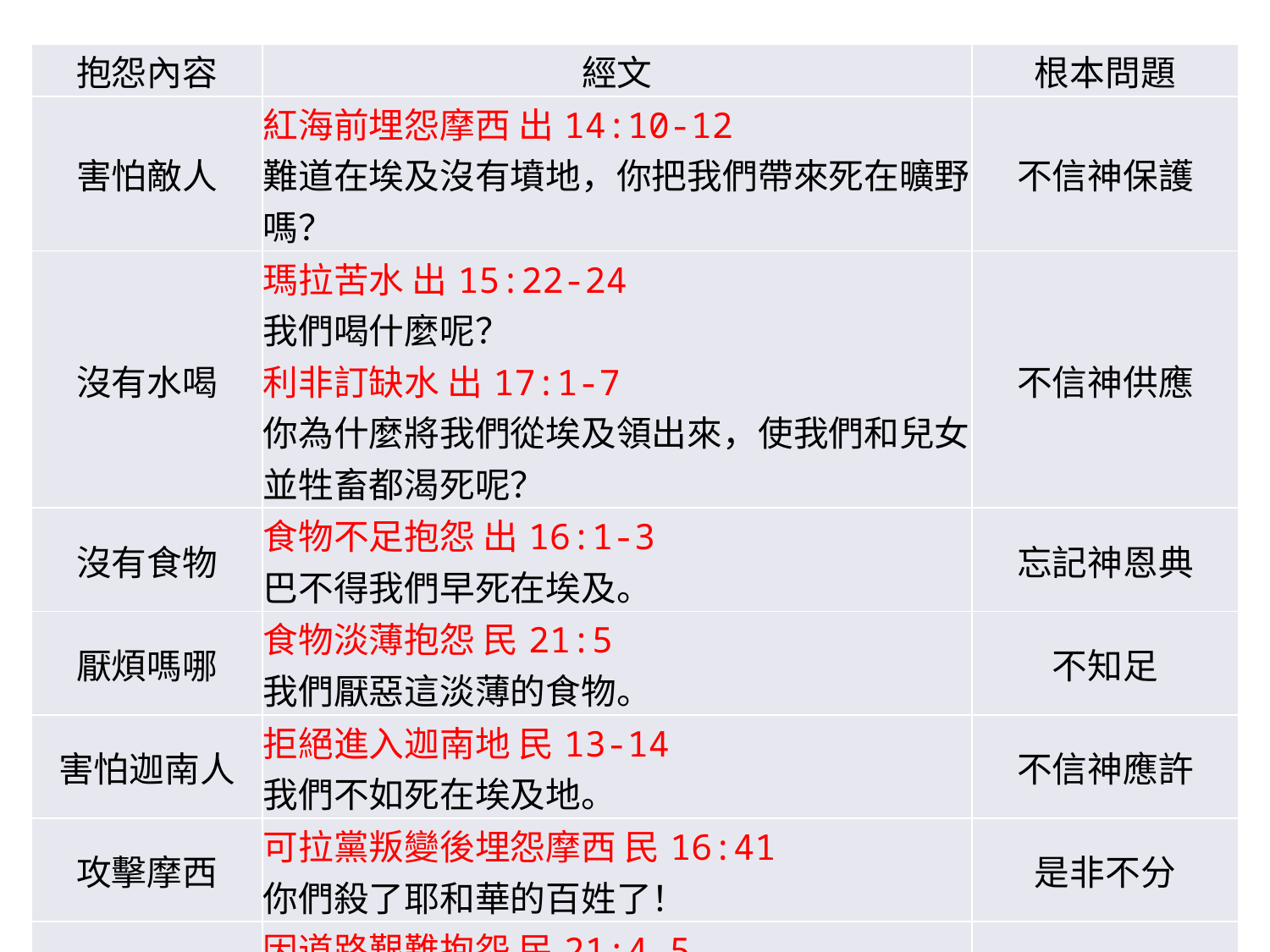

| 抱怨內容 | 經文 | 根本問題 |
| --- | --- | --- |
| 害怕敵人 | 紅海前埋怨摩西 出14:10-12 難道在埃及沒有墳地，你把我們帶來死在曠野嗎？ | 不信神保護 |
| 沒有水喝 | 瑪拉苦水 出15:22-24 我們喝什麼呢？ 利非訂缺水 出17:1-7 你為什麼將我們從埃及領出來，使我們和兒女並牲畜都渴死呢？ | 不信神供應 |
| 沒有食物 | 食物不足抱怨 出16:1-3 巴不得我們早死在埃及。 | 忘記神恩典 |
| 厭煩嗎哪 | 食物淡薄抱怨 民21:5 我們厭惡這淡薄的食物。 | 不知足 |
| 害怕迦南人 | 拒絕進入迦南地 民13-14 我們不如死在埃及地。 | 不信神應許 |
| 攻擊摩西 | 可拉黨叛變後埋怨摩西 民16:41 你們殺了耶和華的百姓了！ | 是非不分 |
| 道路艱難 | 因道路艱難抱怨 民21:4-5 你們為什麼把我們從埃及領出來，使我們死在曠野呢？ | 不願面對艱難 |